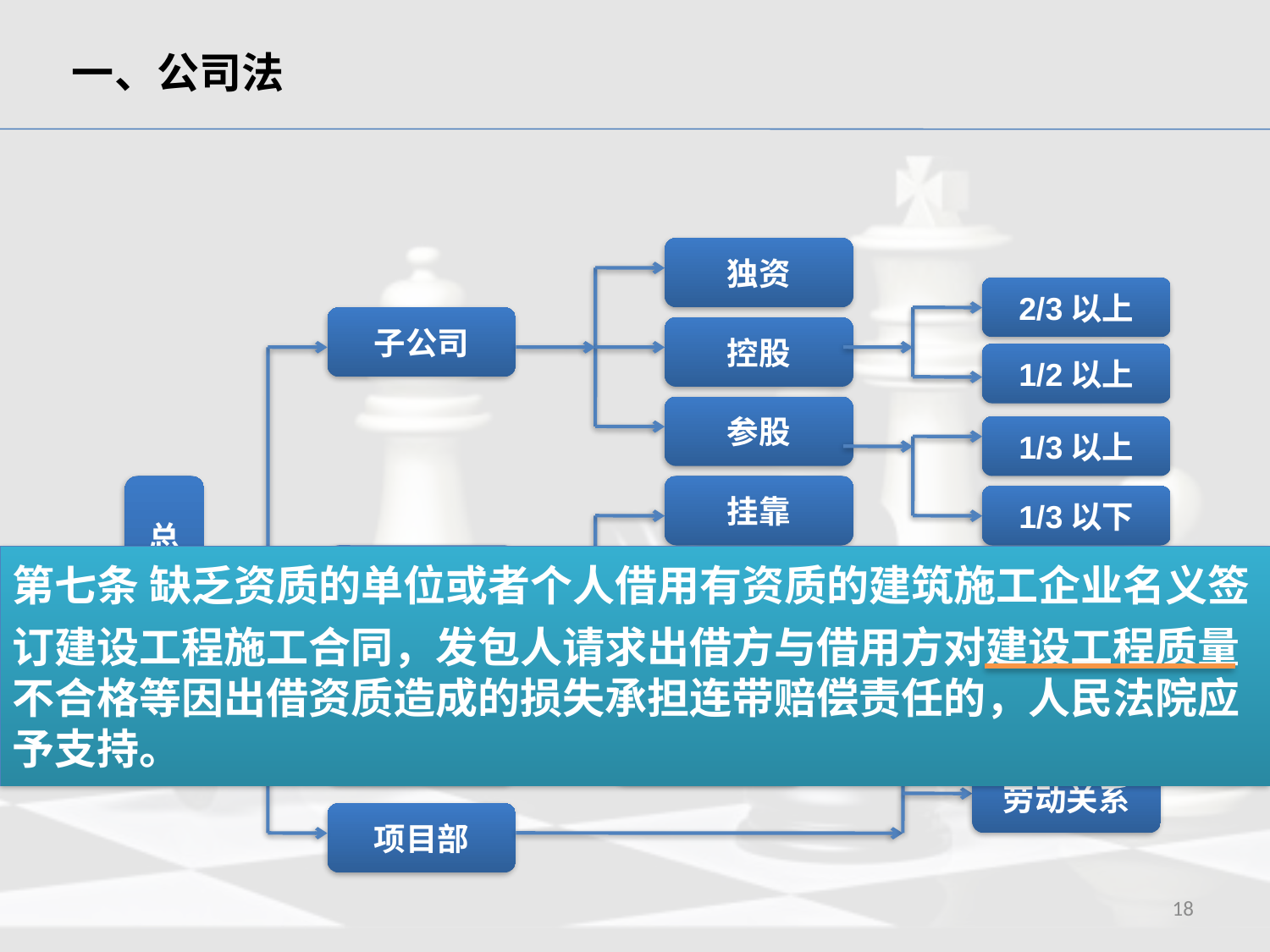

一、公司法
独资
2/3以上
子公司
控股
1/2以上
参股
1/3以上
总公司
挂靠
1/3以下
承包人
第七条 缺乏资质的单位或者个人借用有资质的建筑施工企业名义签
订建设工程施工合同，发包人请求出借方与借用方对建设工程质量
不合格等因出借资质造成的损失承担连带赔偿责任的，人民法院应
予支持。
转包
违法分包
分公司
项目部
劳动关系
项目部
18